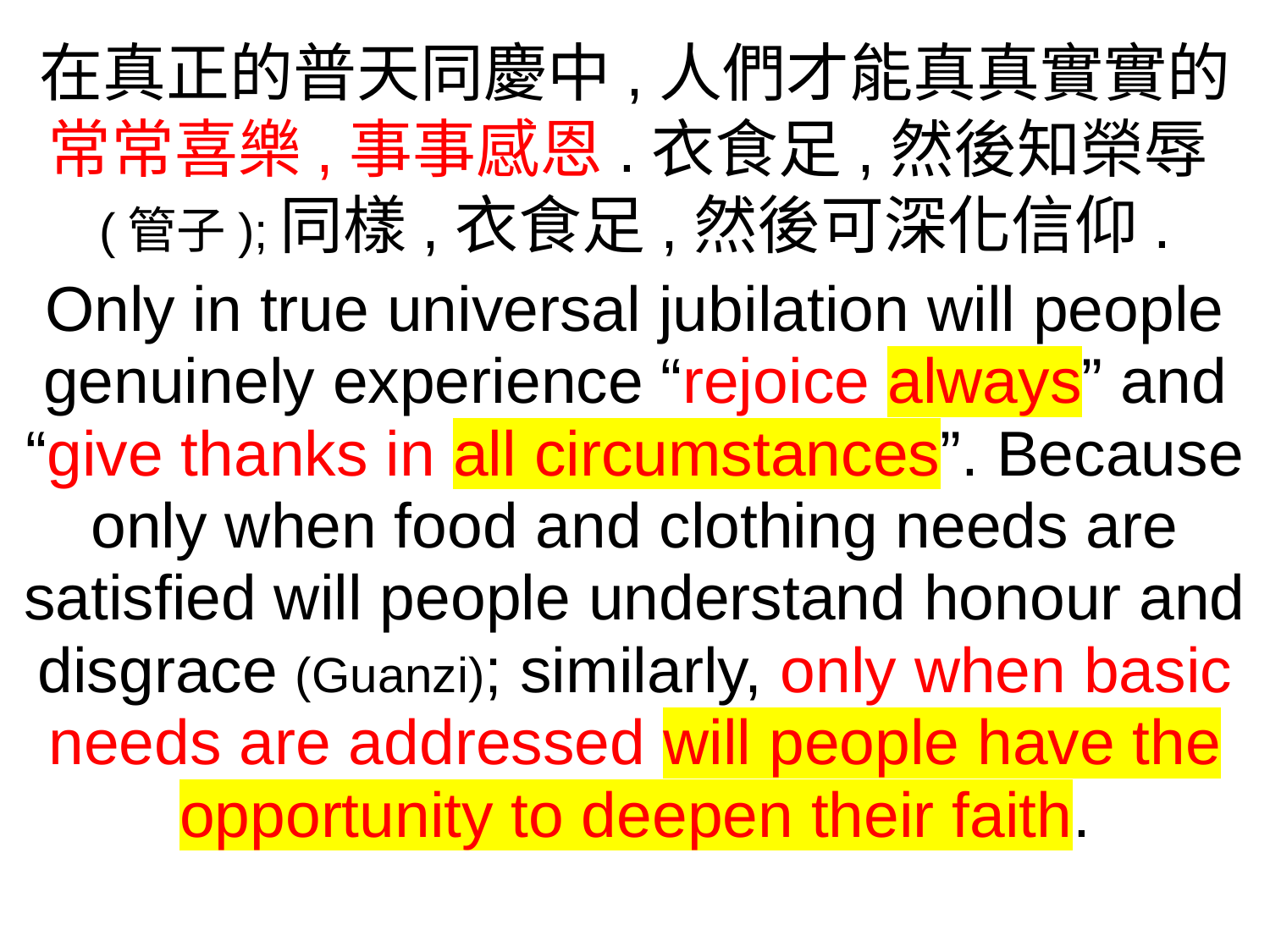

在真正的普天同慶中,人們才能真真實實的
常常喜樂,事事感恩.衣食足,然後知榮辱(管子);同樣,衣食足,然後可深化信仰.
Only in true universal jubilation will people genuinely experience “rejoice always” and “give thanks in all circumstances”. Because only when food and clothing needs are satisfied will people understand honour and disgrace (Guanzi); similarly, only when basic needs are addressed will people have the opportunity to deepen their faith.